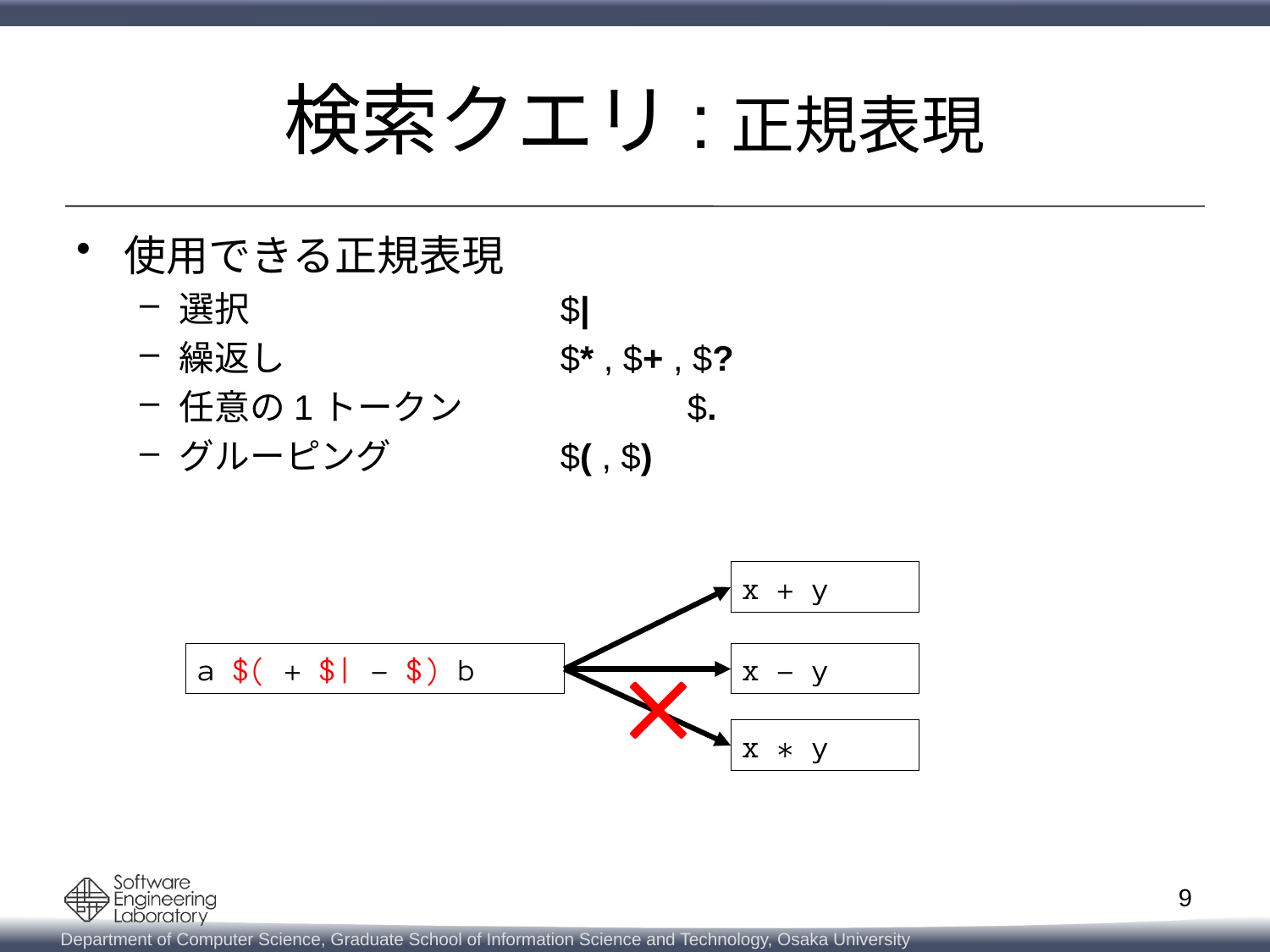

# 検索クエリ:正規表現
使用できる正規表現
選択			$|
繰返し			$* , $+ , $?
任意の1トークン		$.
グルーピング		$( , $)

x + y
a $( + $| - $) b
x - y
x * y

9